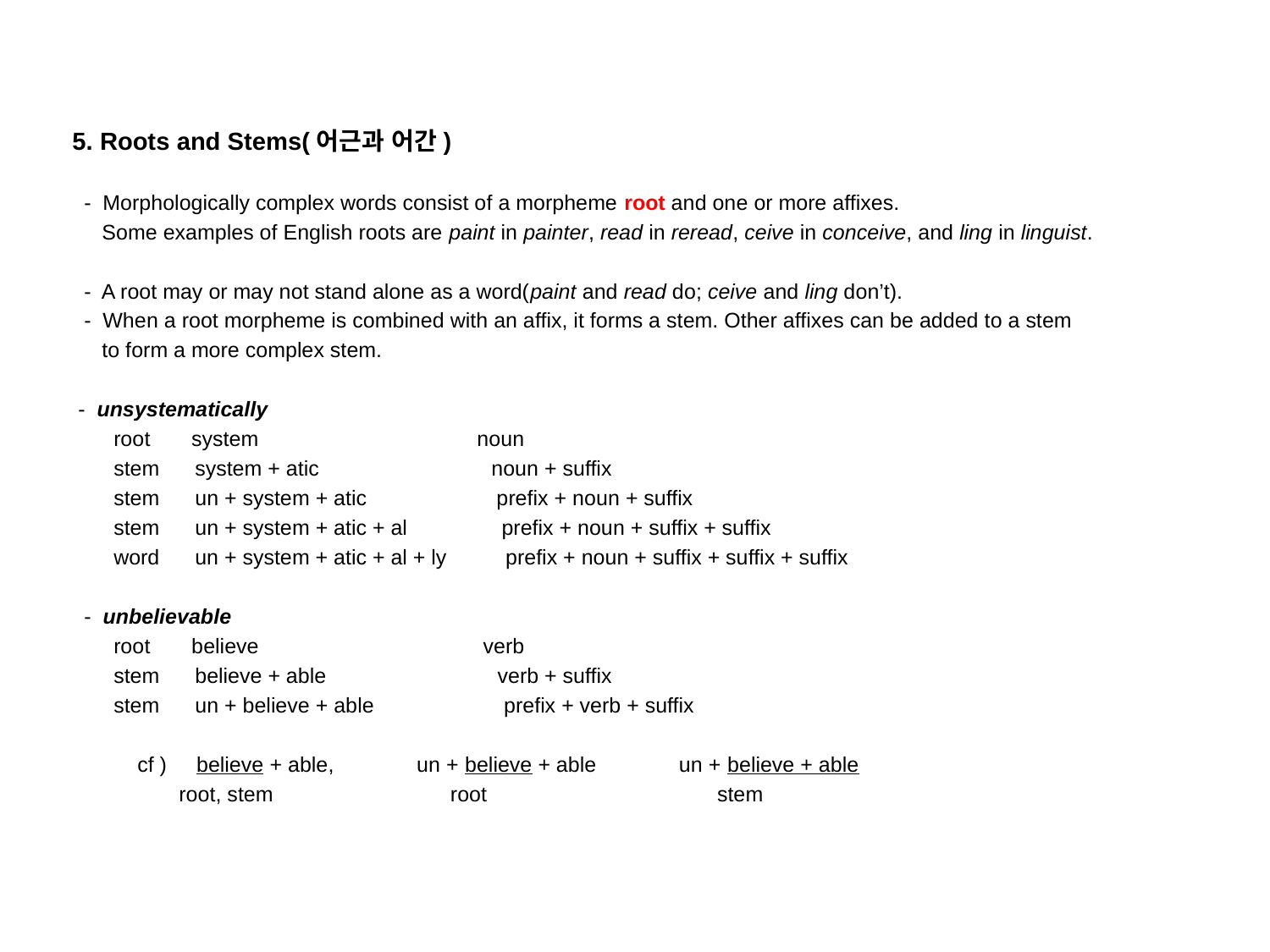

5. Roots and Stems(어근과 어간)

  -  Morphologically complex words consist of a morpheme root and one or more affixes.
     Some examples of English roots are paint in painter, read in reread, ceive in conceive, and ling in linguist.

  -  A root may or may not stand alone as a word(paint and read do; ceive and ling don’t).
  -  When a root morpheme is combined with an affix, it forms a stem. Other affixes can be added to a stem
     to form a more complex stem.

 -  unsystematically
       root       system                                     noun
       stem      system + atic                             noun + suffix
       stem      un + system + atic                      prefix + noun + suffix
       stem      un + system + atic + al                prefix + noun + suffix + suffix
       word      un + system + atic + al + ly          prefix + noun + suffix + suffix + suffix

  -  unbelievable
       root       believe                                      verb
       stem      believe + able                             verb + suffix
       stem      un + believe + able                      prefix + verb + suffix

           cf )     believe + able,              un + believe + able              un + believe + able
                  root, stem                              root                                       stem